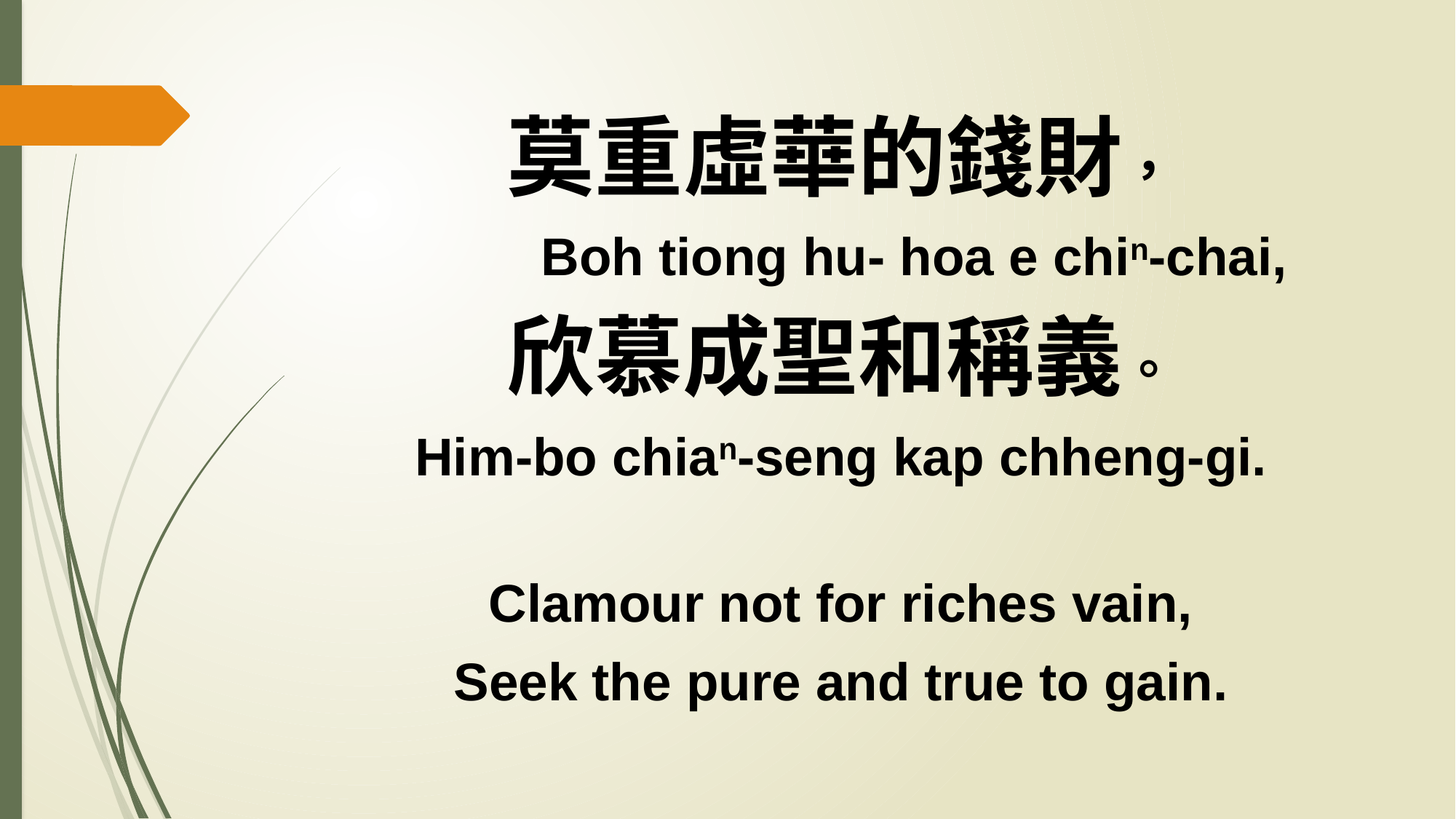

莫重虛華的錢財，
               Boh tiong hu- hoa e chin-chai,
欣慕成聖和稱義。
Him-bo chian-seng kap chheng-gi.

Clamour not for riches vain,
Seek the pure and true to gain.